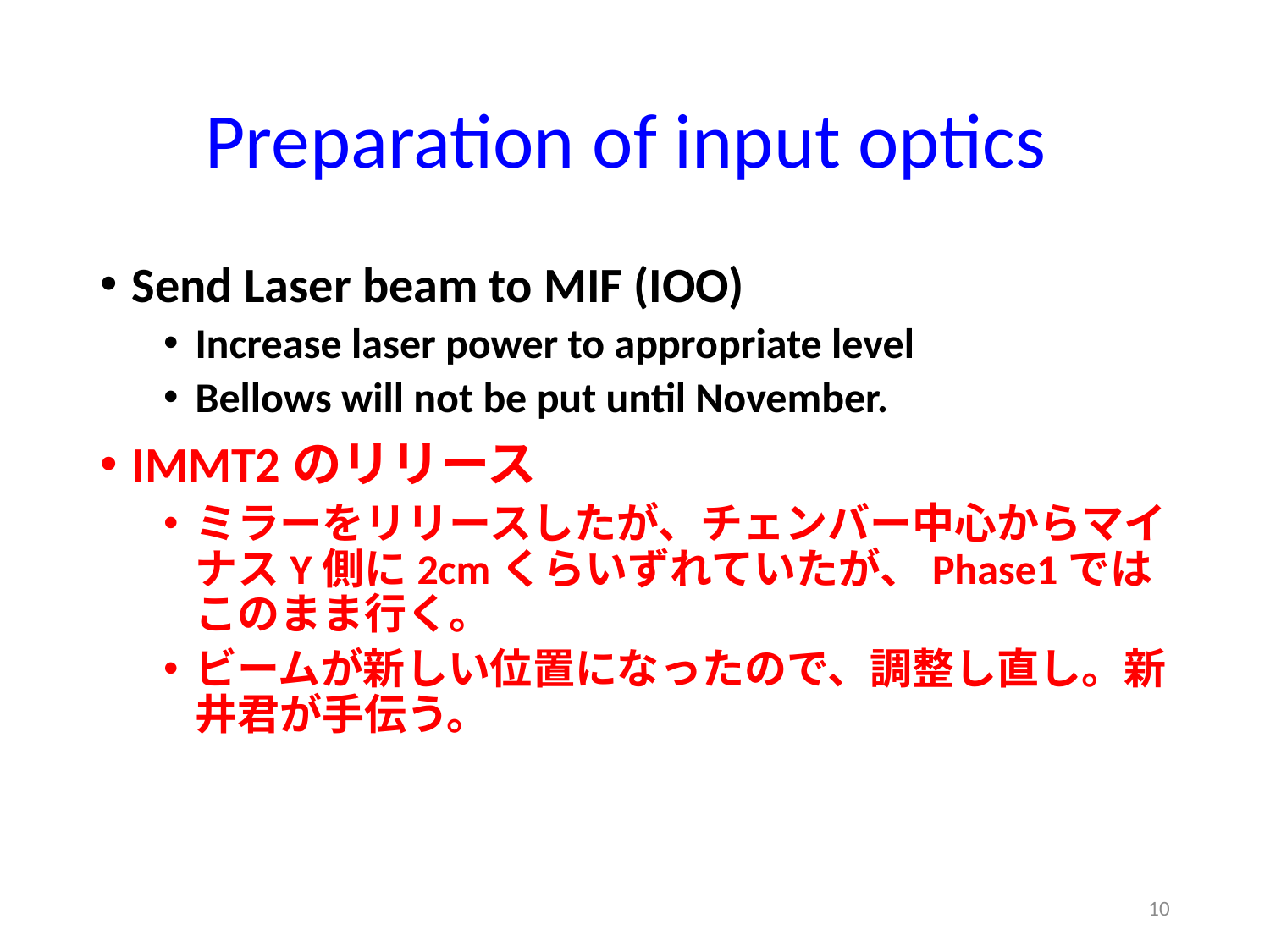

# Preparation of input optics
Send Laser beam to MIF (IOO)
Increase laser power to appropriate level
Bellows will not be put until November.
IMMT2のリリース
ミラーをリリースしたが、チェンバー中心からマイナスY側に2cmくらいずれていたが、Phase1ではこのまま行く。
ビームが新しい位置になったので、調整し直し。新井君が手伝う。

10